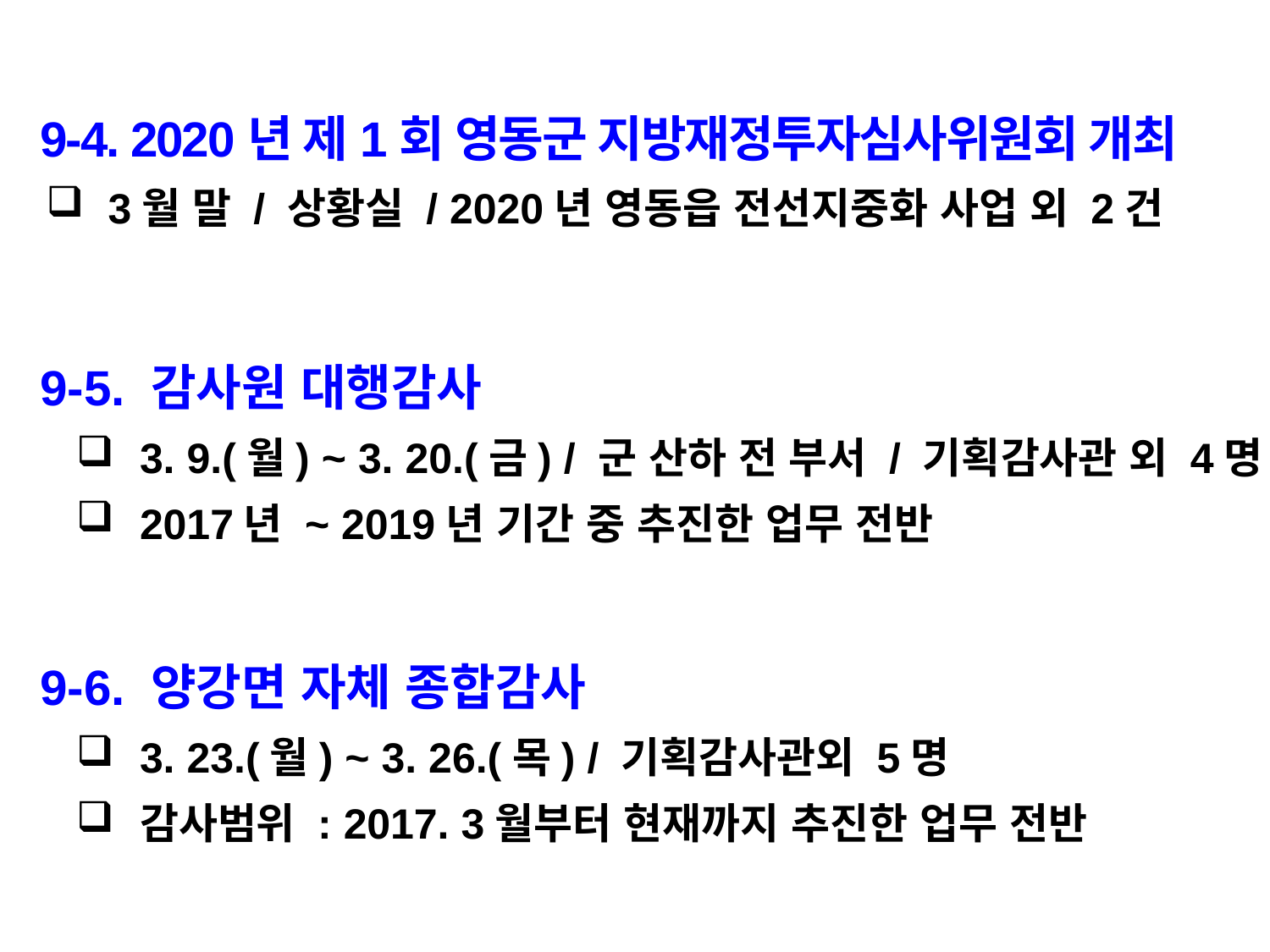

9-4. 2020년 제1회 영동군 지방재정투자심사위원회 개최
  3월 말 / 상황실 / 2020년 영동읍 전선지중화 사업 외 2건

  9-5. 감사원 대행감사
3. 9.(월) ~ 3. 20.(금) / 군 산하 전 부서 / 기획감사관 외 4명
2017년 ~ 2019년 기간 중 추진한 업무 전반

  9-6. 양강면 자체 종합감사
3. 23.(월) ~ 3. 26.(목) / 기획감사관외 5명
감사범위 : 2017. 3월부터 현재까지 추진한 업무 전반